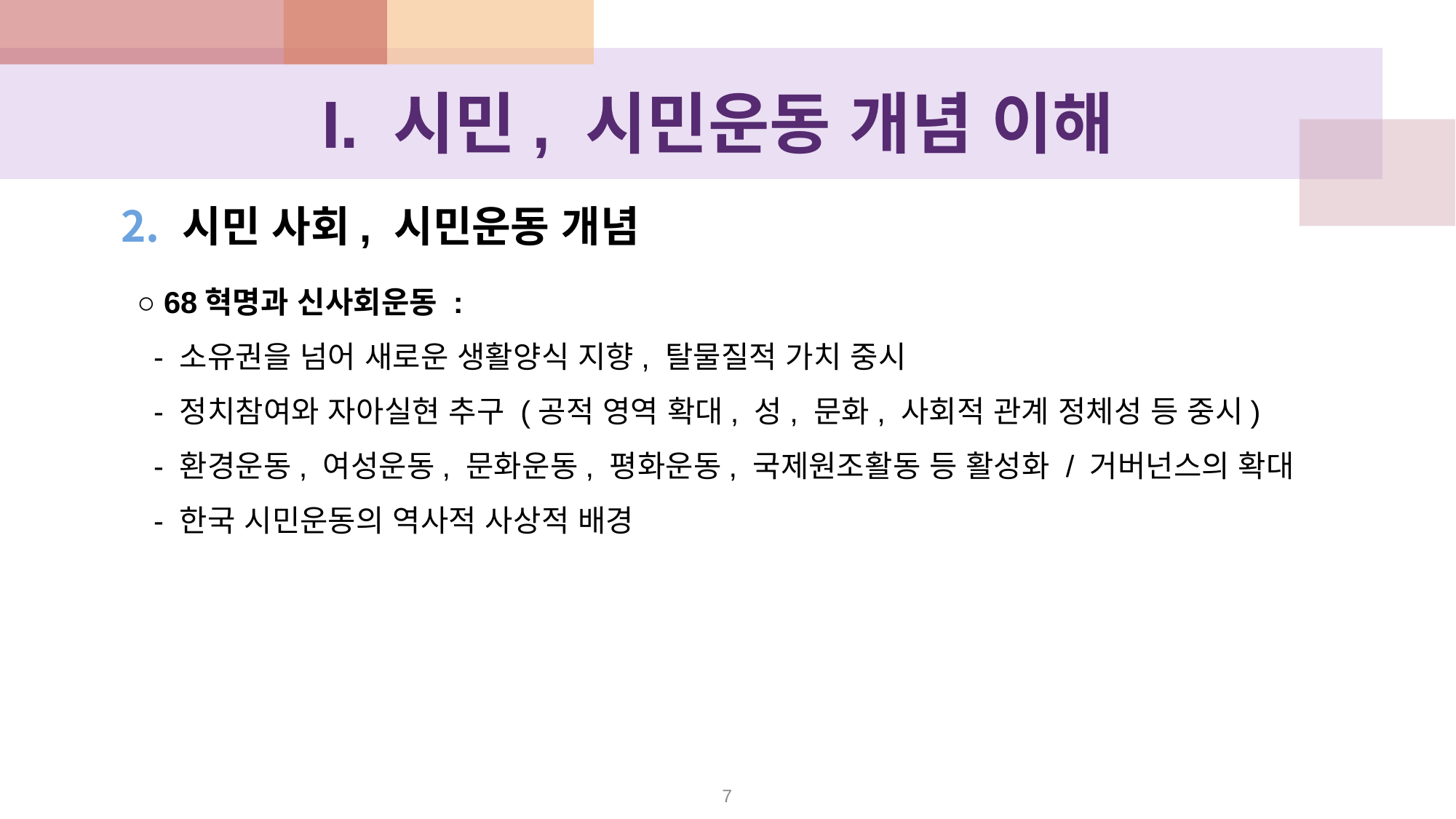

# I. 시민, 시민운동 개념 이해
시민 사회, 시민운동 개념
○ 68혁명과 신사회운동 :
  - 소유권을 넘어 새로운 생활양식 지향, 탈물질적 가치 중시
  - 정치참여와 자아실현 추구 (공적 영역 확대, 성, 문화, 사회적 관계 정체성 등 중시)
  - 환경운동, 여성운동, 문화운동, 평화운동, 국제원조활동 등 활성화 / 거버넌스의 확대
  - 한국 시민운동의 역사적 사상적 배경
7